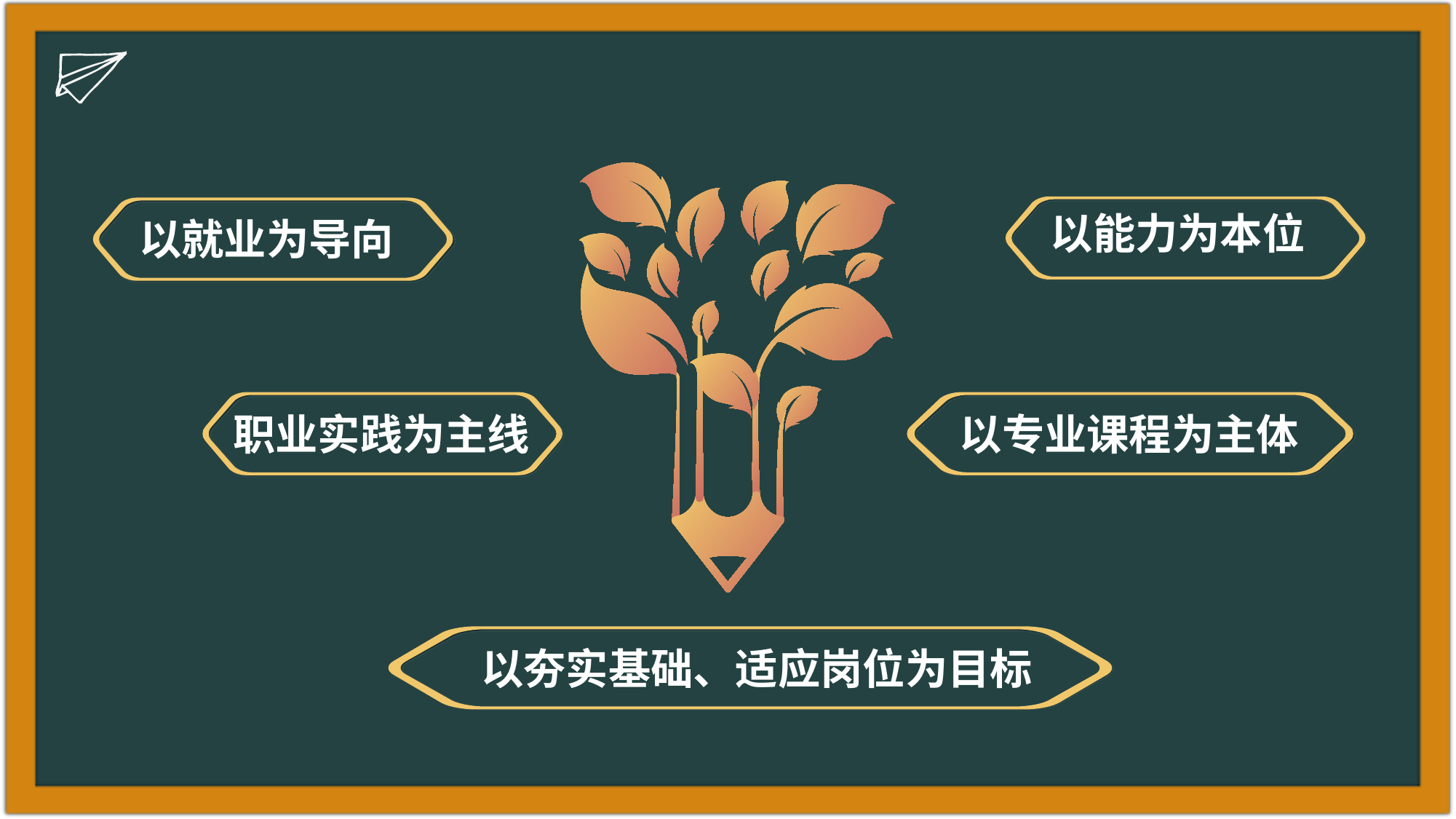

以能力为本位
以就业为导向

职业实践为主线
以专业课程为主体

以夯实基础、适应岗位为目标